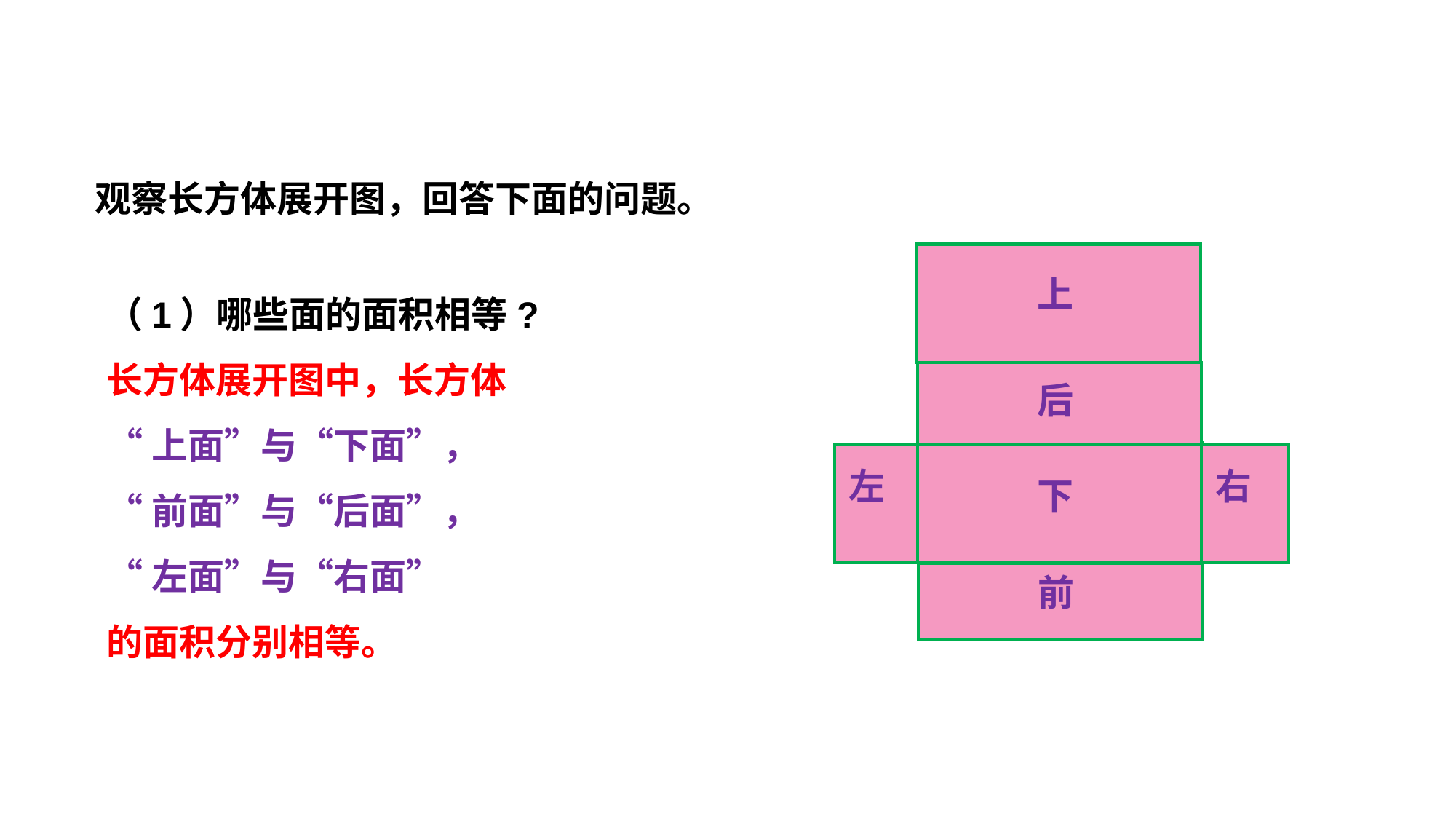

观察长方体展开图，回答下面的问题。

上
（1）哪些面的面积相等?
长方体展开图中，长方体
“上面”与“下面”，
“前面”与“后面”，
“左面”与“右面”
的面积分别相等。

后

右
左
下

前